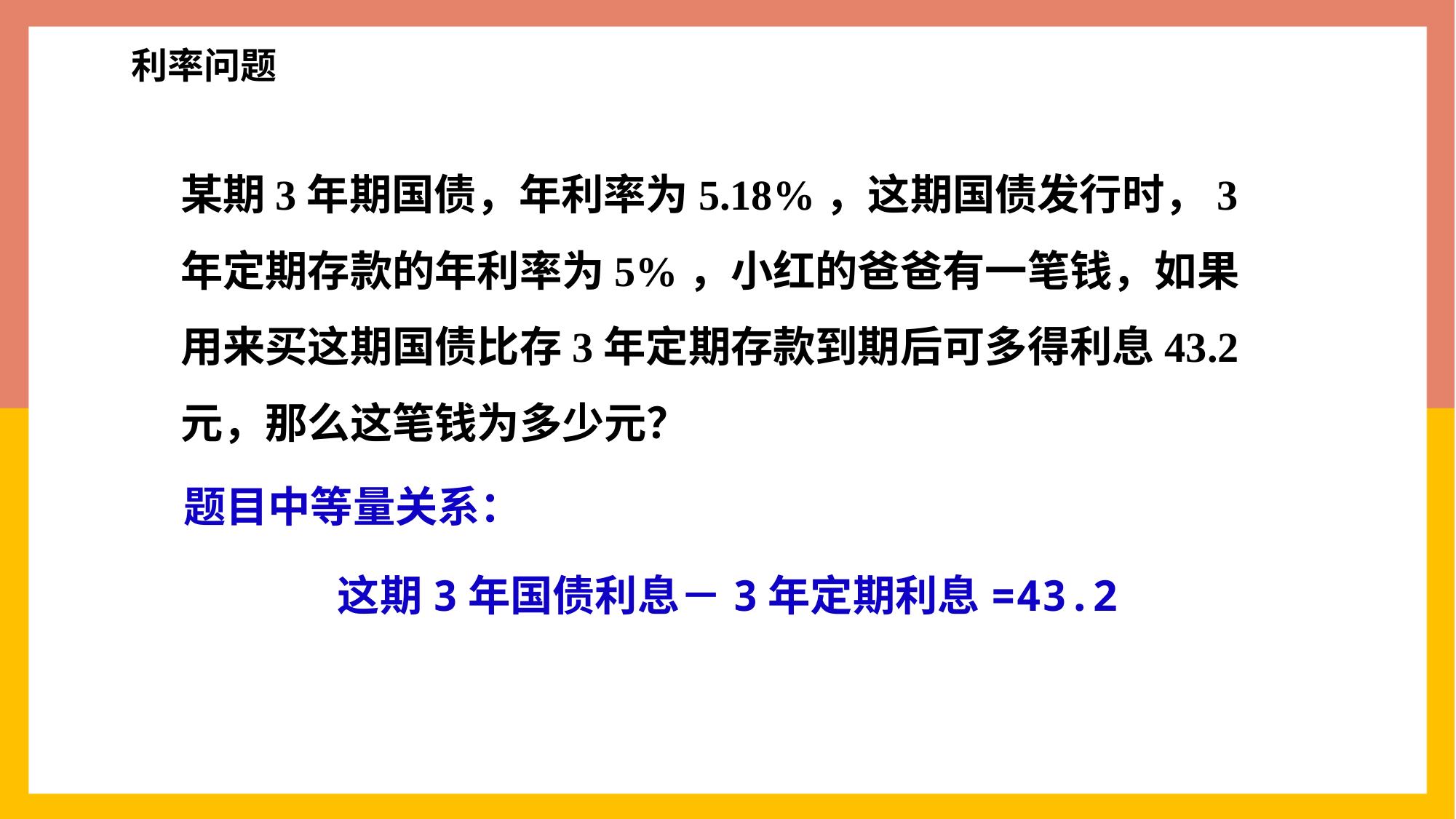

利率问题
某期3年期国债，年利率为5.18%，这期国债发行时，3年定期存款的年利率为5%，小红的爸爸有一笔钱，如果用来买这期国债比存3年定期存款到期后可多得利息43.2元，那么这笔钱为多少元？
题目中等量关系：
这期3年国债利息－3年定期利息=43.2